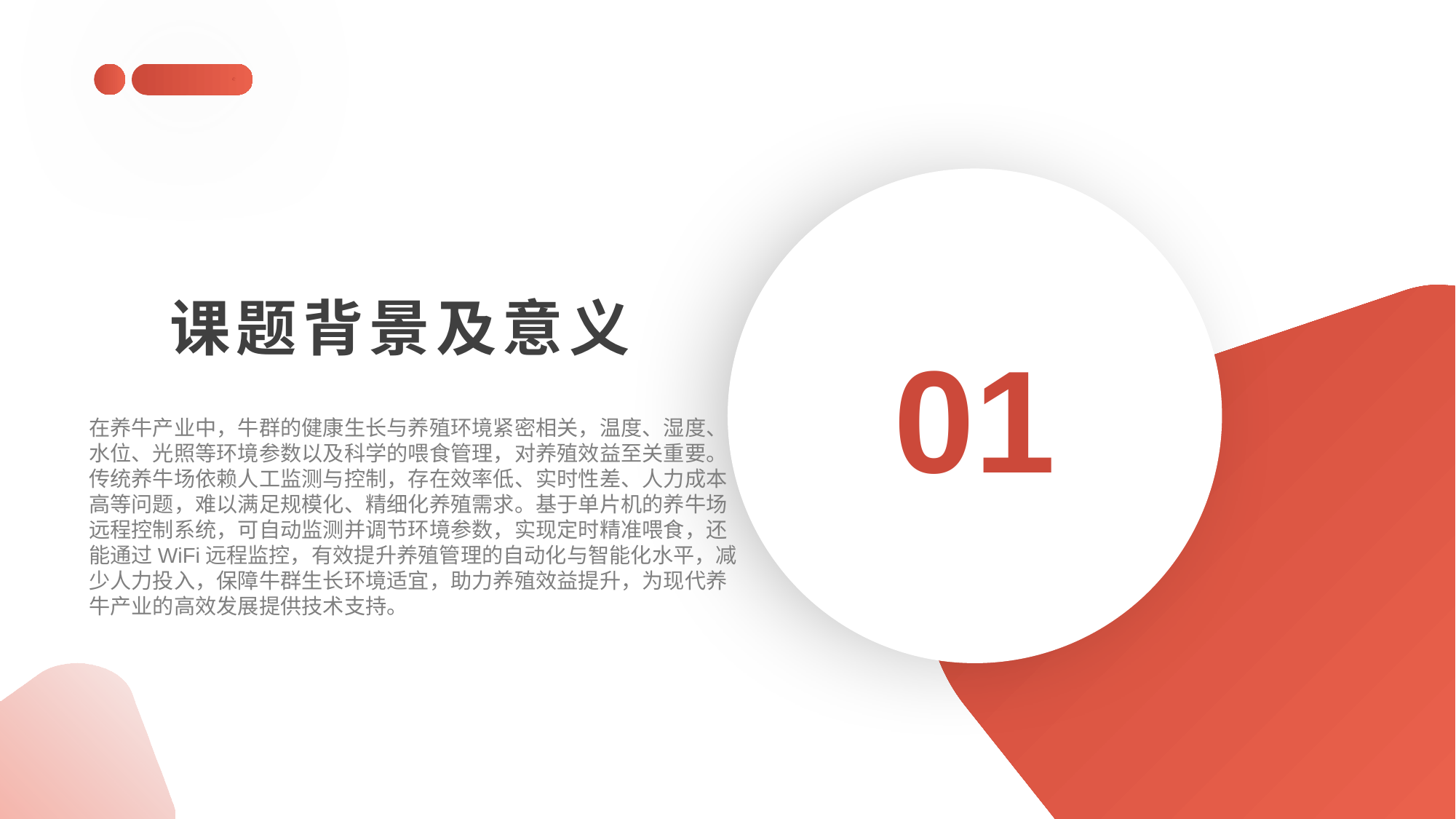

课题背景及意义

01
在养牛产业中，牛群的健康生长与养殖环境紧密相关，温度、湿度、水位、光照等环境参数以及科学的喂食管理，对养殖效益至关重要。传统养牛场依赖人工监测与控制，存在效率低、实时性差、人力成本高等问题，难以满足规模化、精细化养殖需求。基于单片机的养牛场远程控制系统，可自动监测并调节环境参数，实现定时精准喂食，还能通过WiFi远程监控，有效提升养殖管理的自动化与智能化水平，减少人力投入，保障牛群生长环境适宜，助力养殖效益提升，为现代养牛产业的高效发展提供技术支持。